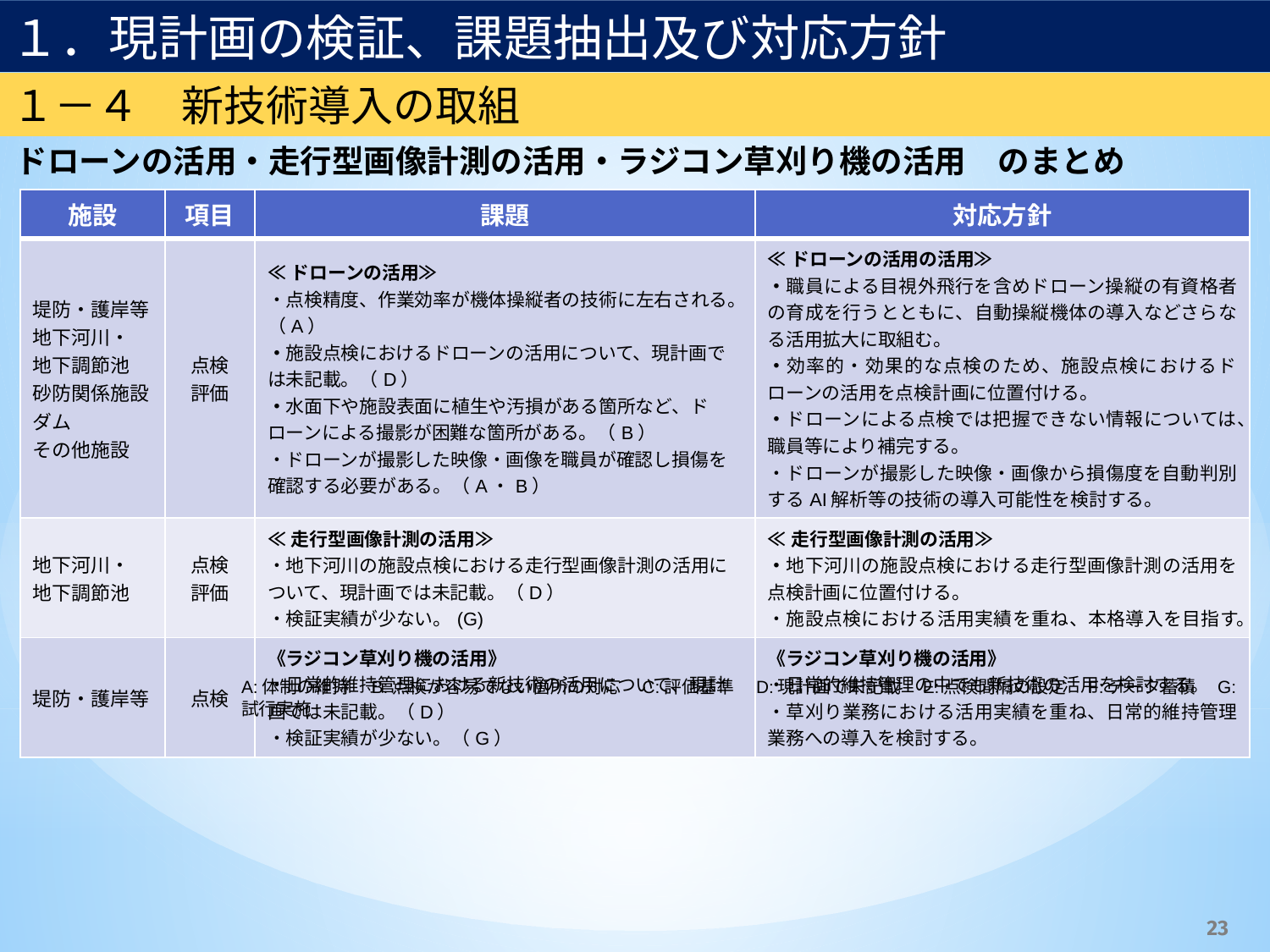

１．現計画の検証、課題抽出及び対応方針
１－４　新技術導入の取組
ドローンの活用・走行型画像計測の活用・ラジコン草刈り機の活用　のまとめ
| 施設 | 項目 | 課題 | 対応方針 |
| --- | --- | --- | --- |
| 堤防・護岸等 地下河川・ 地下調節池 砂防関係施設 ダム その他施設 | 点検 評価 | ≪ドローンの活用≫ ・点検精度、作業効率が機体操縦者の技術に左右される。（A） ・施設点検におけるドローンの活用について、現計画では未記載。（D） ・水面下や施設表面に植生や汚損がある箇所など、ドローンによる撮影が困難な箇所がある。（B） ・ドローンが撮影した映像・画像を職員が確認し損傷を確認する必要がある。（A・B） | ≪ドローンの活用の活用≫ ・職員による目視外飛行を含めドローン操縦の有資格者の育成を行うとともに、自動操縦機体の導入などさらなる活用拡大に取組む。 ・効率的・効果的な点検のため、施設点検におけるドローンの活用を点検計画に位置付ける。 ・ドローンによる点検では把握できない情報については、職員等により補完する。 ・ドローンが撮影した映像・画像から損傷度を自動判別するAI解析等の技術の導入可能性を検討する。 |
| 地下河川・ 地下調節池 | 点検 評価 | ≪走行型画像計測の活用≫ ・地下河川の施設点検における走行型画像計測の活用について、現計画では未記載。（D） ・検証実績が少ない。(G) | ≪走行型画像計測の活用≫ ・地下河川の施設点検における走行型画像計測の活用を点検計画に位置付ける。 ・施設点検における活用実績を重ね、本格導入を目指す。 |
| 堤防・護岸等 | 点検 | 《ラジコン草刈り機の活用》 ・日常的維持管理における新技術の活用について、現計画では未記載。（D） ・検証実績が少ない。（G） | 《ラジコン草刈り機の活用》 ・日常的維持管理の中でも新技術の活用を検討する。 ・草刈り業務における活用実績を重ね、日常的維持管理業務への導入を検討する。 |
A:体制の維持　B:点検が容易でない箇所の対応　C:評価基準　D:現計画で未記載　E:点検間隔の設定　F:データ蓄積　G:試行実施
23